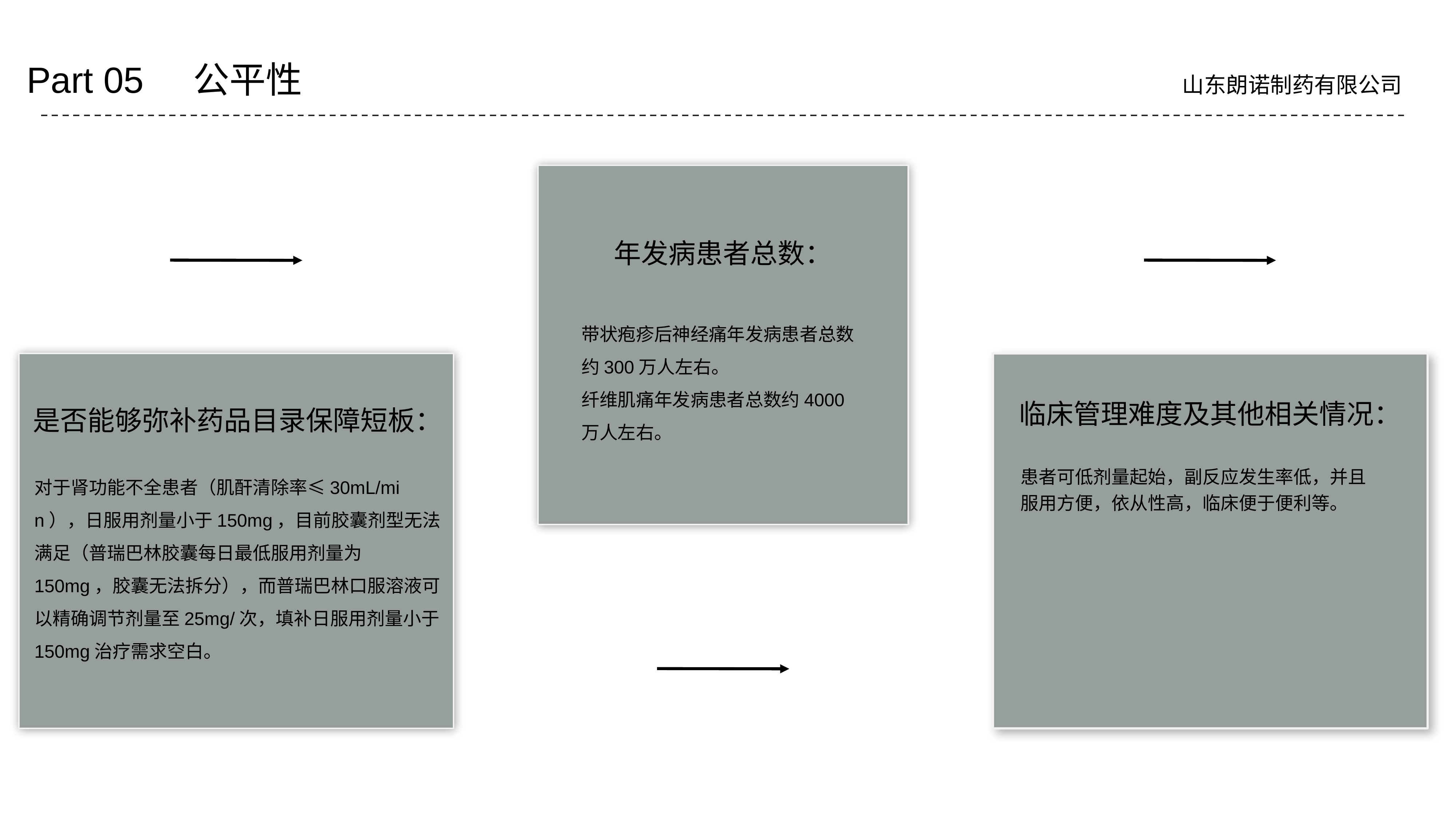

Part 05    公平性
山东朗诺制药有限公司

年发病患者总数：
带状疱疹后神经痛年发病患者总数约300万人左右。
纤维肌痛年发病患者总数约4000万人左右。

是否能够弥补药品目录保障短板：
对于肾功能不全患者（肌酐清除率≤30mL/min），日服用剂量小于150mg，目前胶囊剂型无法满足（普瑞巴林胶囊每日最低服用剂量为150mg，胶囊无法拆分），而普瑞巴林口服溶液可以精确调节剂量至25mg/次，填补日服用剂量小于150mg治疗需求空白。

临床管理难度及其他相关情况：
患者可低剂量起始，副反应发生率低，并且服用方便，依从性高，临床便于便利等。